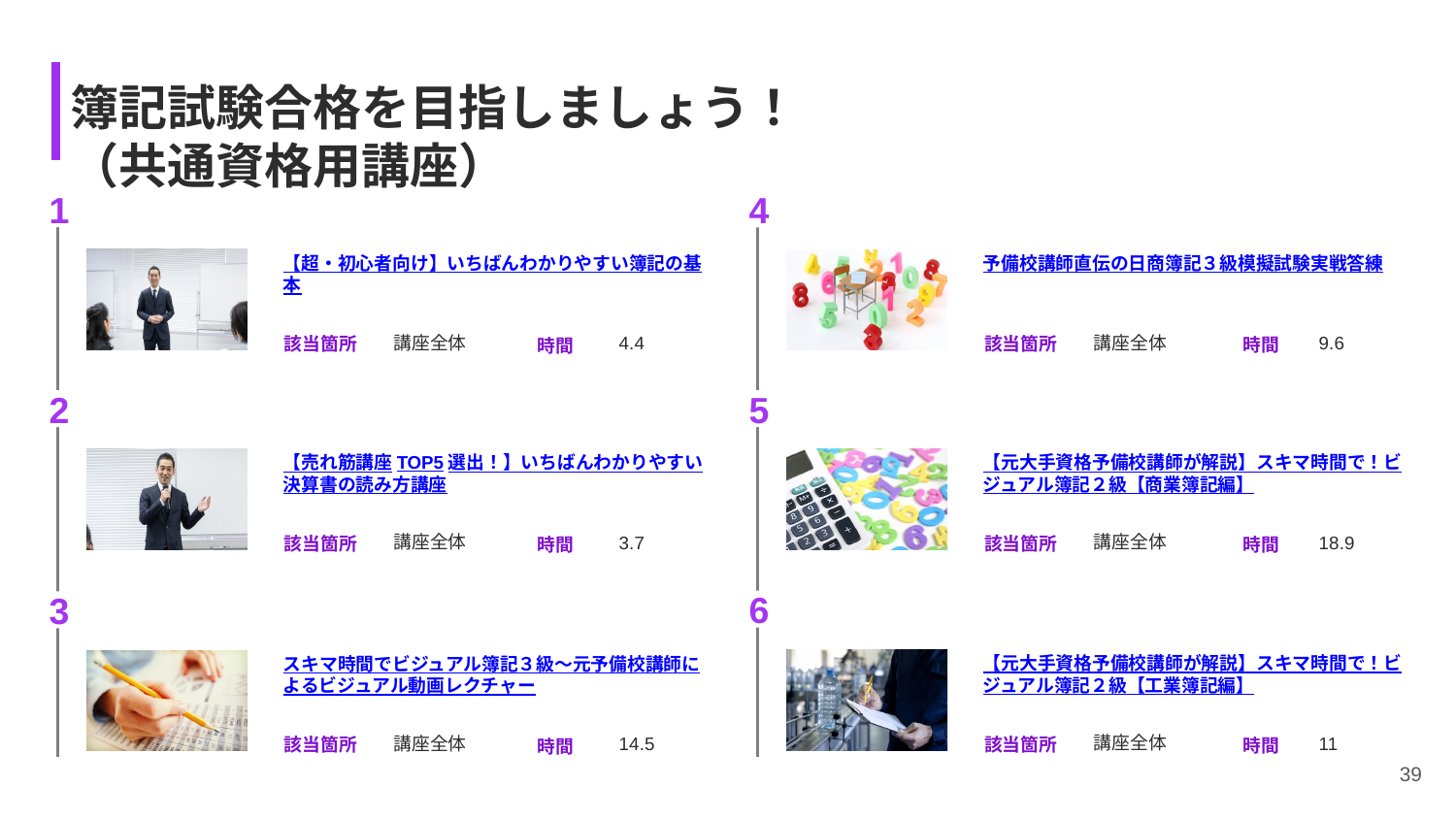

# 簿記試験合格を目指しましょう！ （共通資格用講座）
1
4

【超・初心者向け】いちばんわかりやすい簿記の基本
予備校講師直伝の日商簿記３級模擬試験実戦答練

講座全体
講座全体
4.4
9.6
2
5

【売れ筋講座TOP5選出！】いちばんわかりやすい決算書の読み方講座
【元大手資格予備校講師が解説】スキマ時間で！ビジュアル簿記２級【商業簿記編】

講座全体
講座全体
3.7
18.9
6

3

【元大手資格予備校講師が解説】スキマ時間で！ビジュアル簿記２級【工業簿記編】
スキマ時間でビジュアル簿記３級～元予備校講師によるビジュアル動画レクチャー

講座全体
11
講座全体
14.5
39